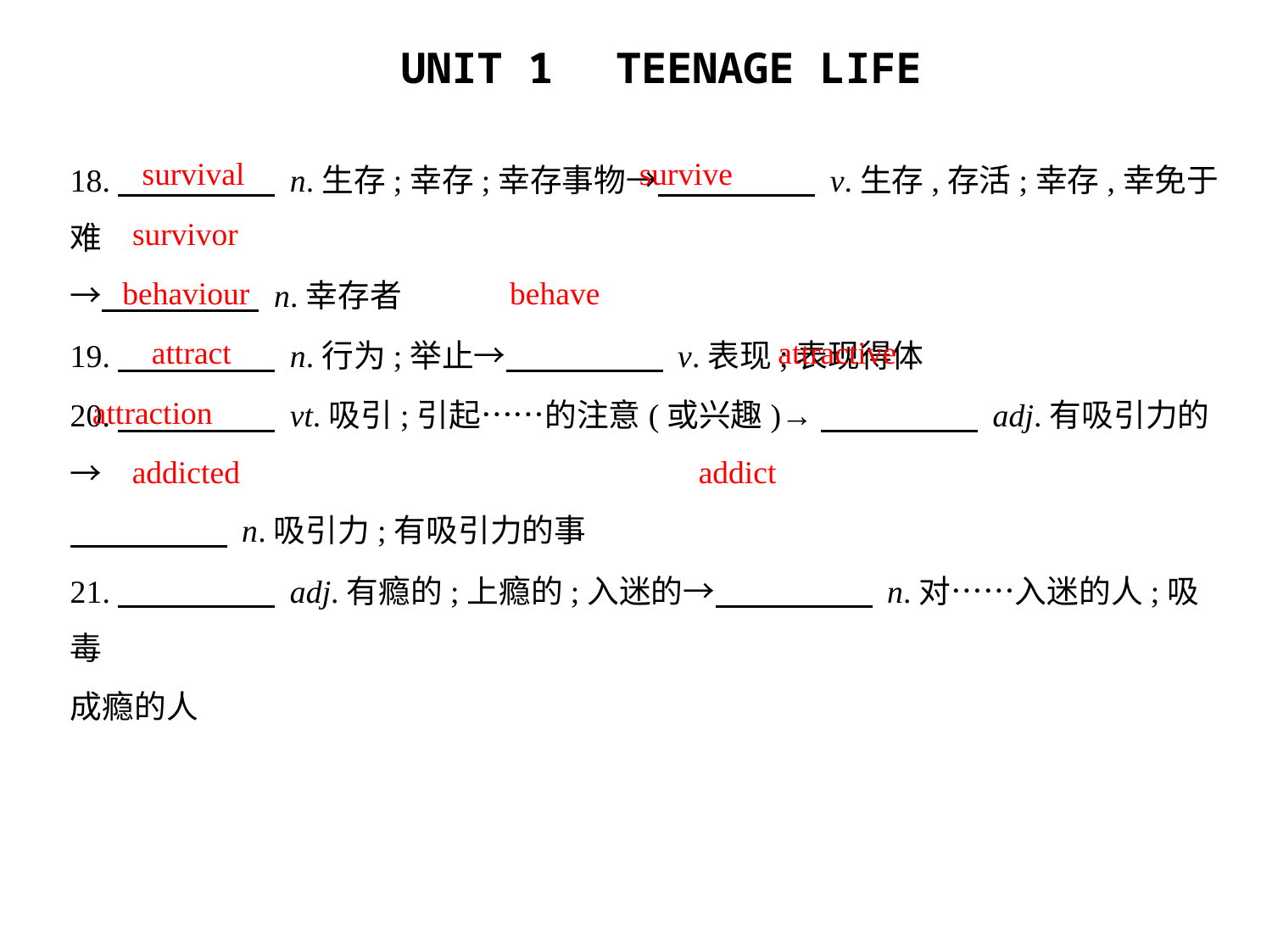

18.　　　　     n.生存;幸存;幸存事物→　　　　     v.生存,存活;幸存,幸免于难
→　　　　     n.幸存者
19.　　　　     n.行为;举止→　　　　     v.表现;表现得体
20.　　　　     vt.吸引;引起……的注意(或兴趣)→　　　　     adj.有吸引力的→
　　　　     n.吸引力;有吸引力的事
21.　　　　     adj.有瘾的;上瘾的;入迷的→　　　　     n.对……入迷的人;吸毒
成瘾的人
survival
survive
survivor
behaviour
behave
attract
attractive
attraction
addicted
addict